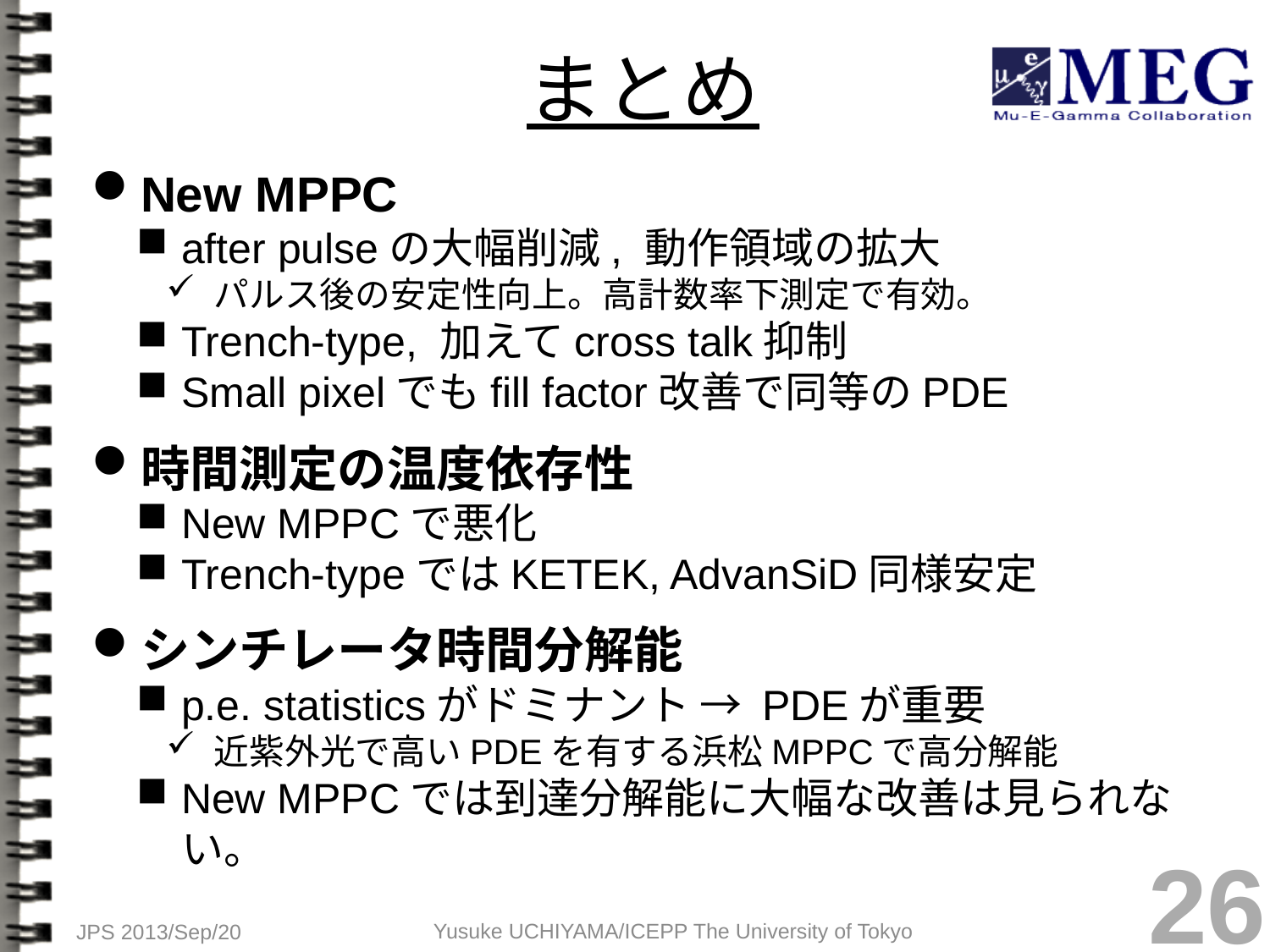

# まとめ
New MPPC
after pulseの大幅削減, 動作領域の拡大
パルス後の安定性向上。高計数率下測定で有効。
Trench-type, 加えてcross talk抑制
Small pixelでもfill factor改善で同等のPDE
時間測定の温度依存性
New MPPCで悪化
Trench-typeではKETEK, AdvanSiD同様安定
シンチレータ時間分解能
p.e. statisticsがドミナント → PDEが重要
近紫外光で高いPDEを有する浜松MPPCで高分解能
New MPPCでは到達分解能に大幅な改善は見られない。

26
Yusuke UCHIYAMA/ICEPP The University of Tokyo
JPS 2013/Sep/20